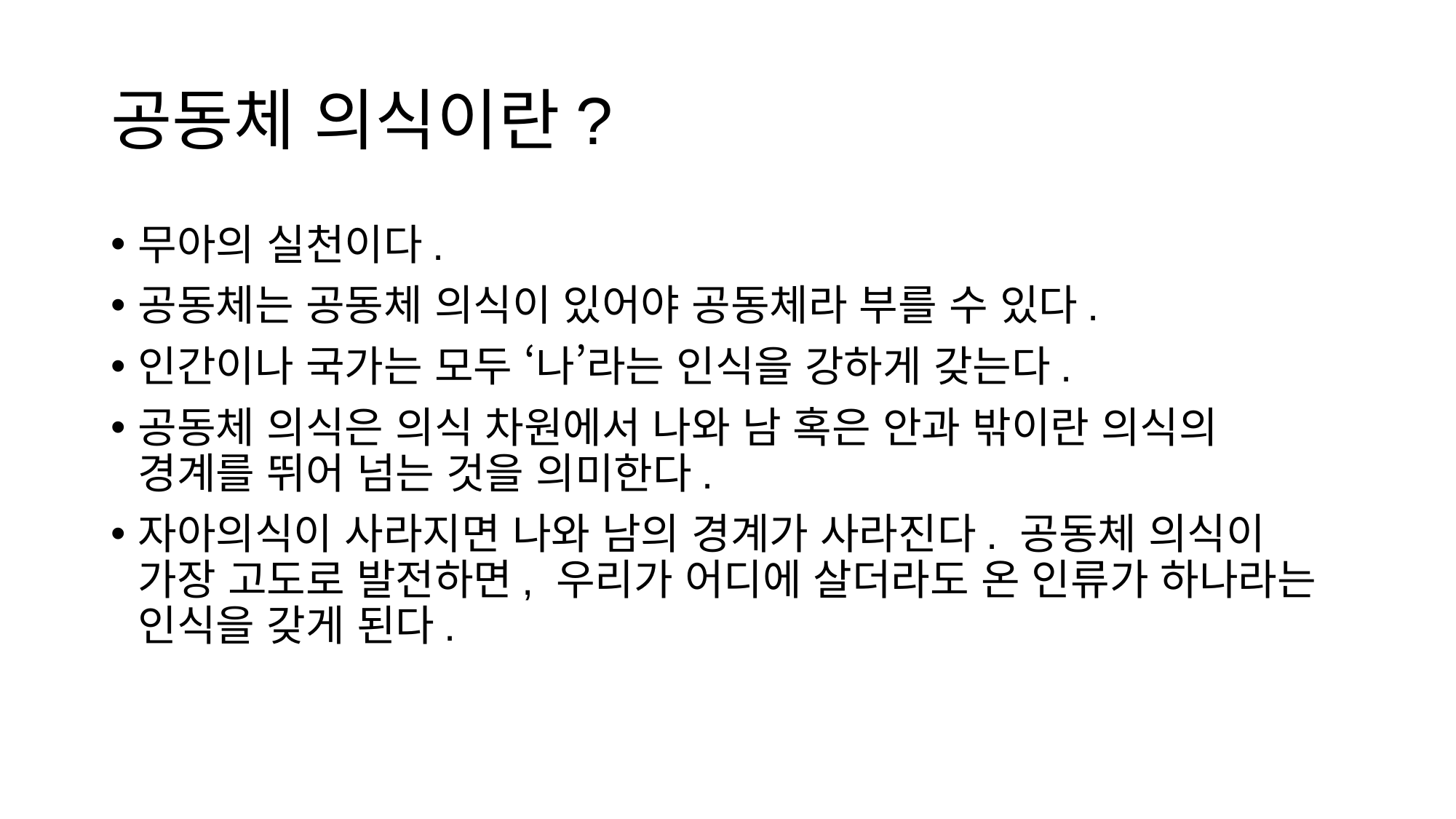

# 공동체 의식이란?
무아의 실천이다.
공동체는 공동체 의식이 있어야 공동체라 부를 수 있다.
인간이나 국가는 모두 ‘나’라는 인식을 강하게 갖는다.
공동체 의식은 의식 차원에서 나와 남 혹은 안과 밖이란 의식의 경계를 뛰어 넘는 것을 의미한다.
자아의식이 사라지면 나와 남의 경계가 사라진다. 공동체 의식이 가장 고도로 발전하면, 우리가 어디에 살더라도 온 인류가 하나라는 인식을 갖게 된다.